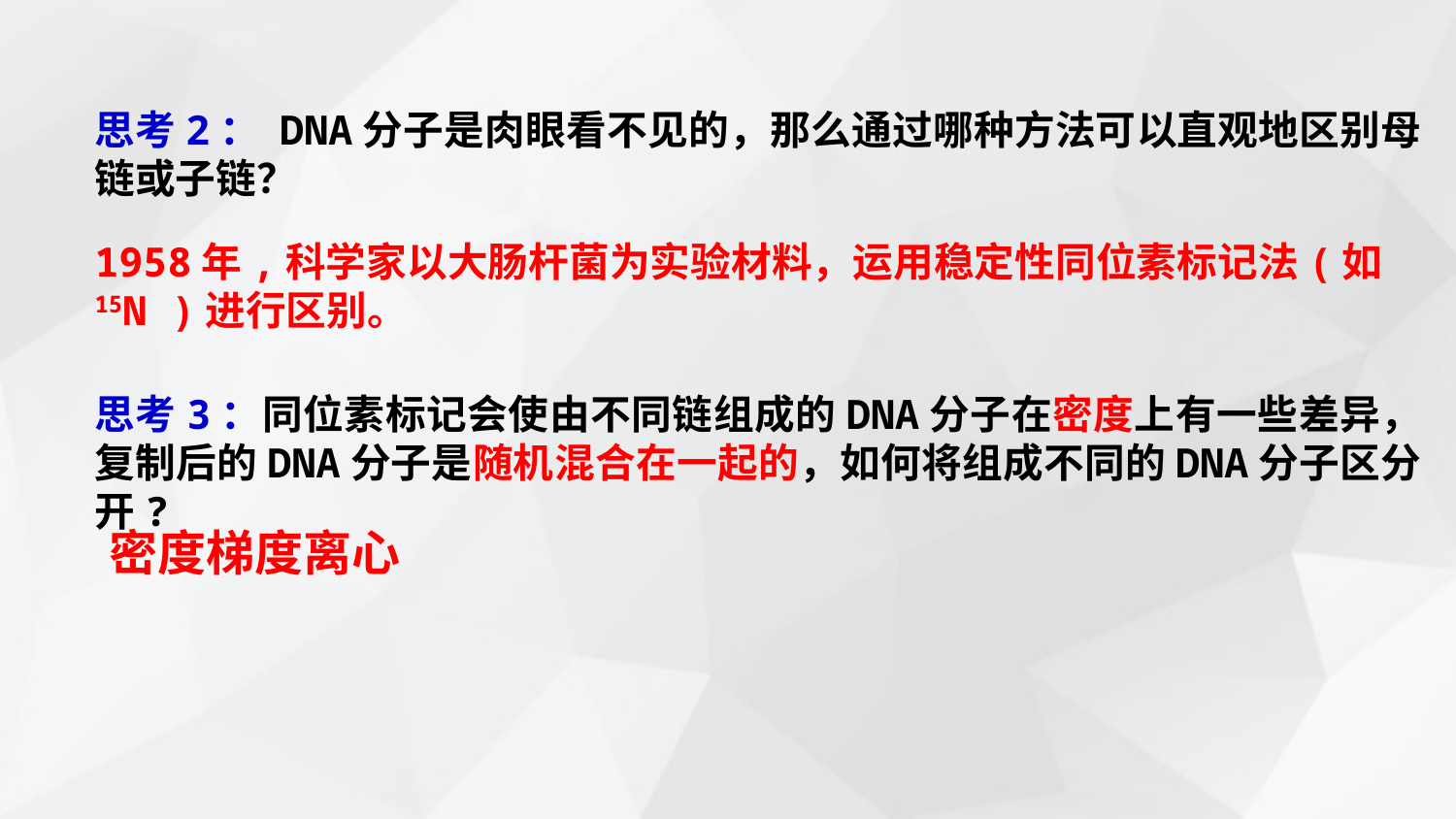

思考2： DNA分子是肉眼看不见的，那么通过哪种方法可以直观地区别母链或子链？
1958年,科学家以大肠杆菌为实验材料，运用稳定性同位素标记法(如15N )进行区别。
思考3：同位素标记会使由不同链组成的DNA分子在密度上有一些差异，复制后的DNA分子是随机混合在一起的，如何将组成不同的DNA分子区分开?
密度梯度离心